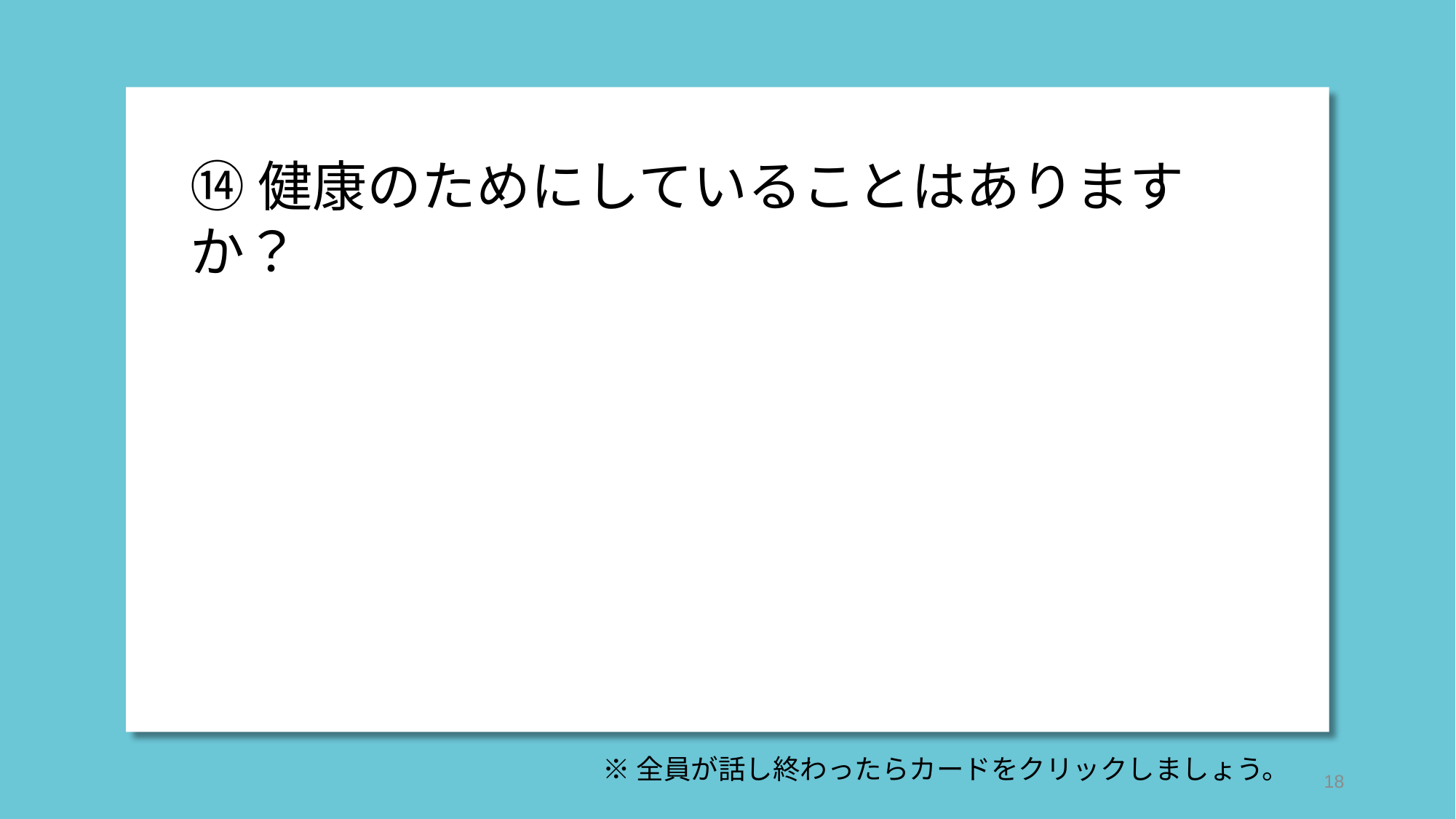

⑭健康のためにしていることはありますか？
※全員が話し終わったらカードをクリックしましょう。
18